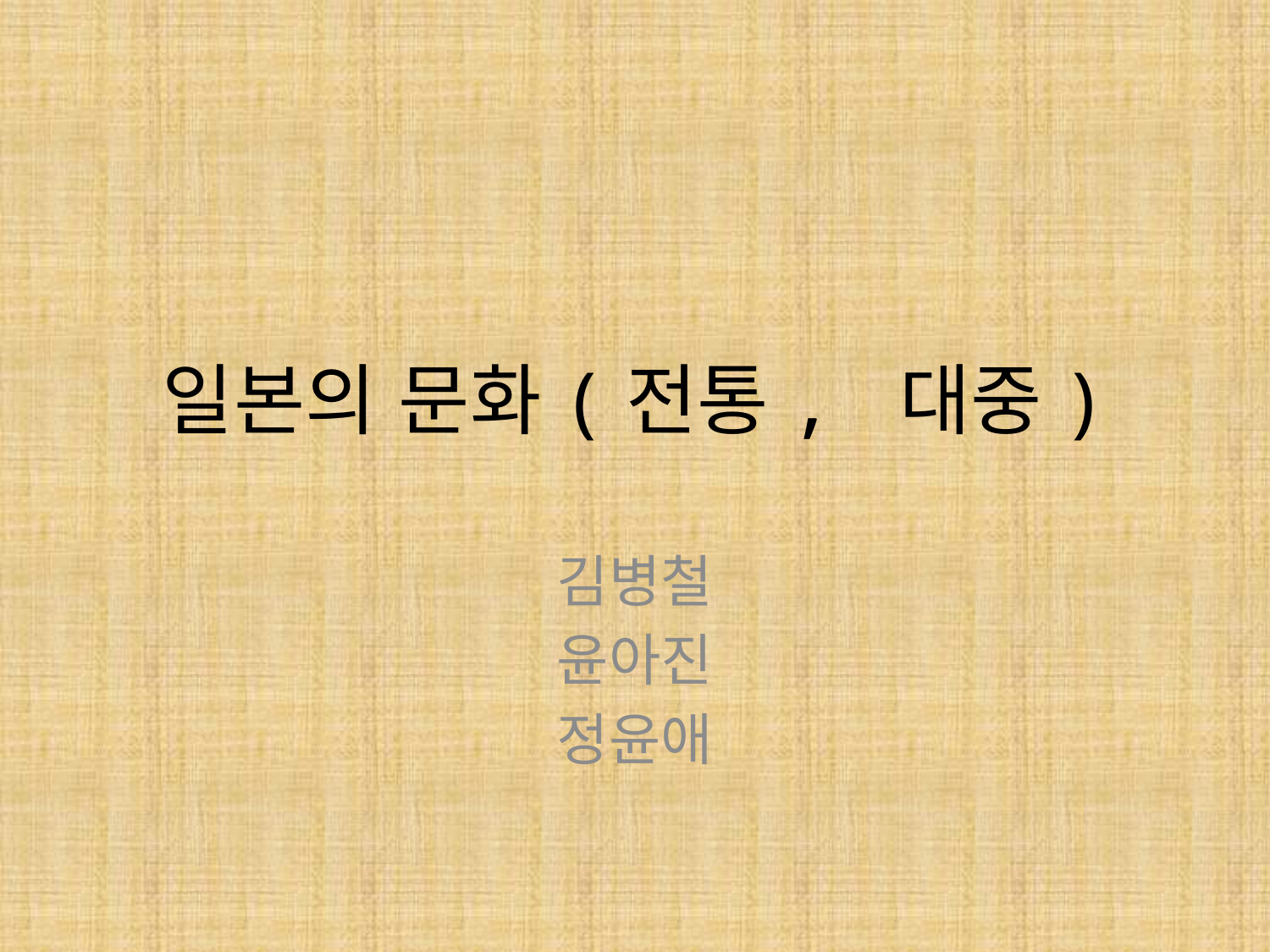

# 일본의 문화(전통, 대중)
김병철
윤아진
정윤애